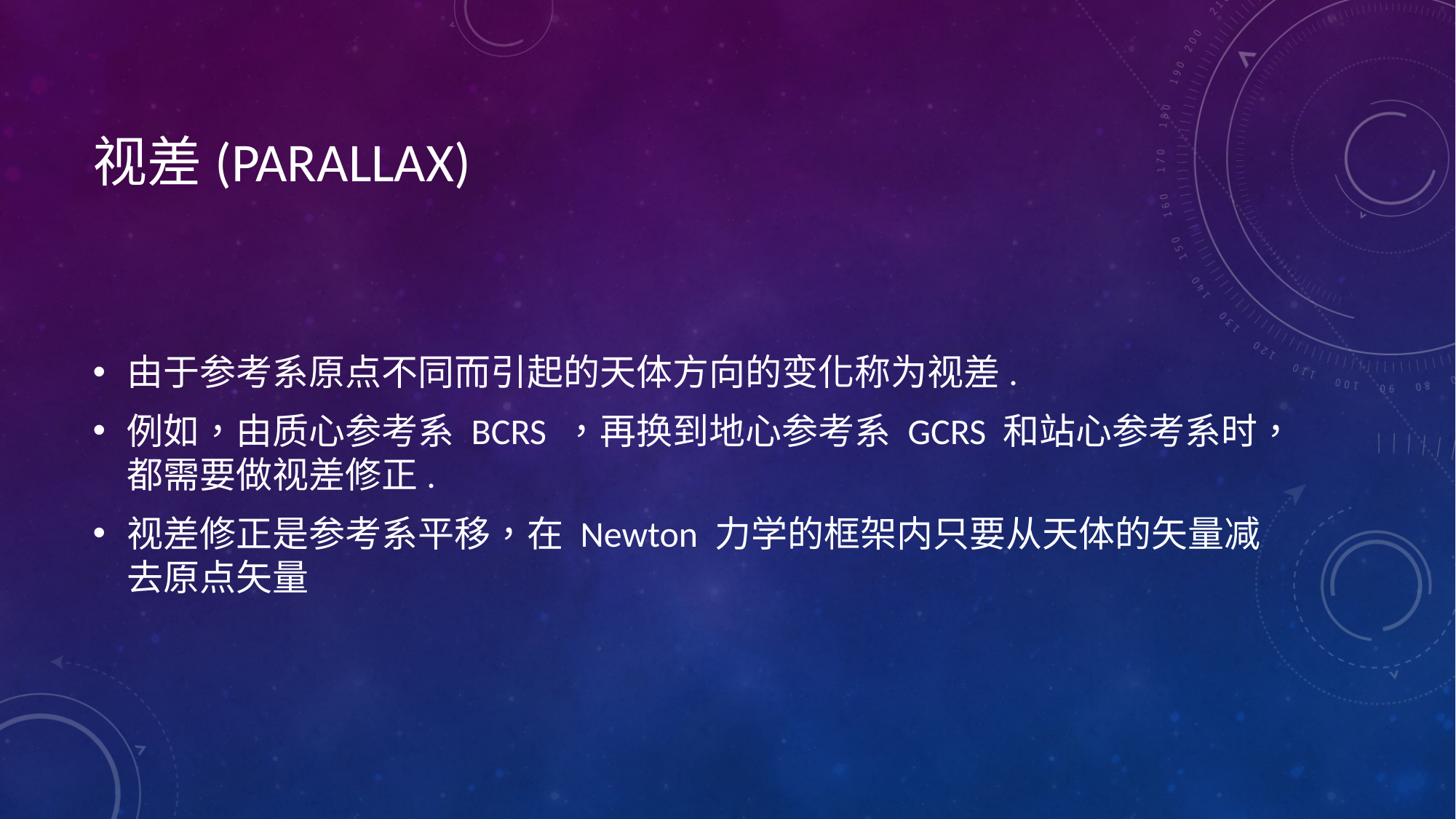

# 视差(parallax)
由于参考系原点不同而引起的天体方向的变化称为视差.
例如，由质心参考系 BCRS ，再换到地心参考系 GCRS 和站心参考系时，都需要做视差修正.
视差修正是参考系平移，在 Newton 力学的框架内只要从天体的矢量减去原点矢量